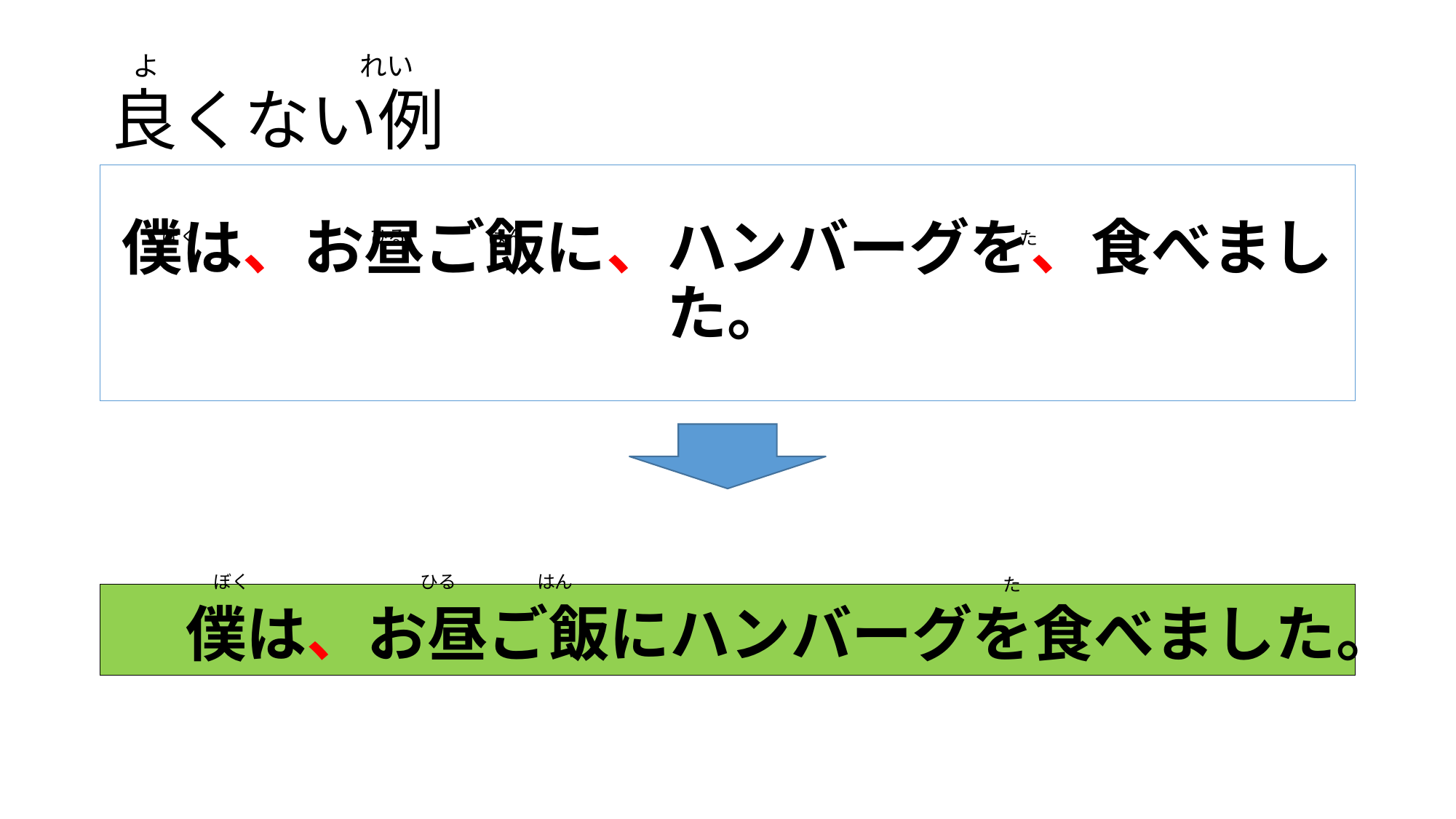

れい
# 良くない例
よ
僕は、お昼ご飯に、ハンバーグを、食べました。
はん
ひる
ぼく
た

　僕は、お昼ご飯にハンバーグを食べました。
はん
ひる
ぼく
た